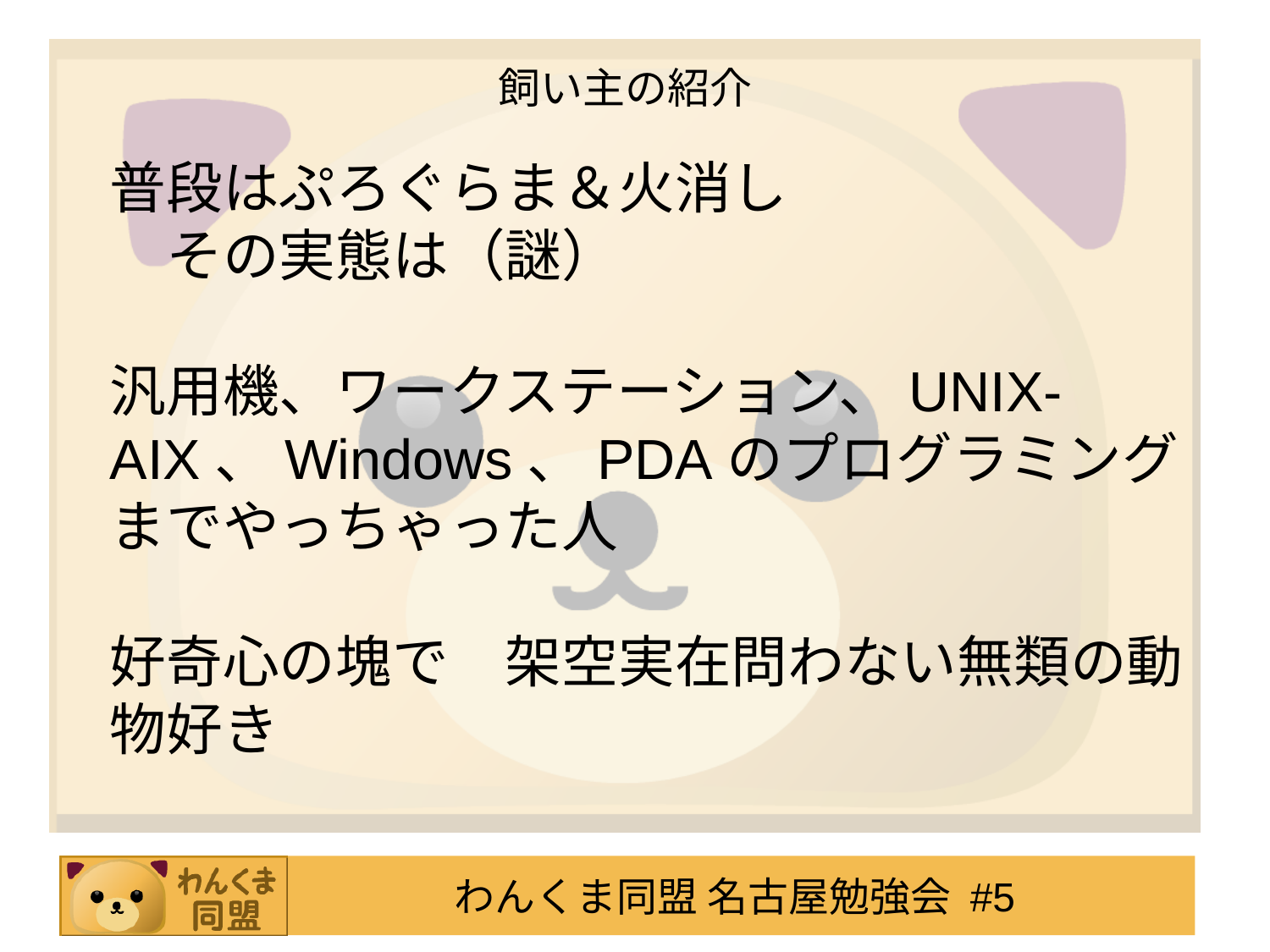

# 飼い主の紹介
普段はぷろぐらま＆火消し
　その実態は（謎）

汎用機、ワークステーション、UNIX-AIX、Windows、PDAのプログラミングまでやっちゃった人

好奇心の塊で　架空実在問わない無類の動物好き